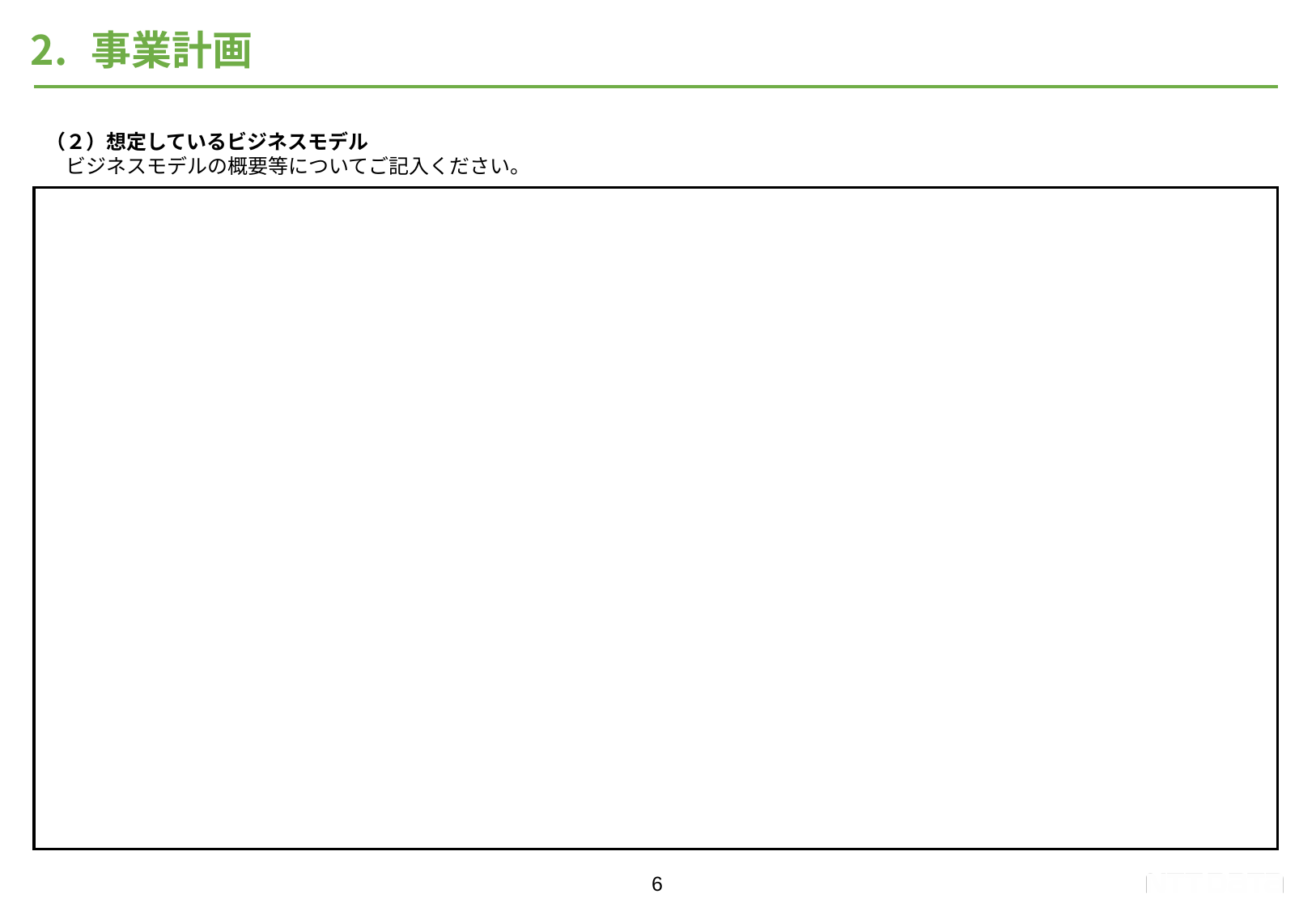

# 事業計画
記入時の注意事項
（２）想定しているビジネスモデル
　ビジネスモデルの概要等についてご記入ください。
実施目的、ビジネスのターゲット（想定顧客）、顧客への提供価値、提供方法、価格、想定される市場規模、競合の状況など、書ける範囲で記載してください。